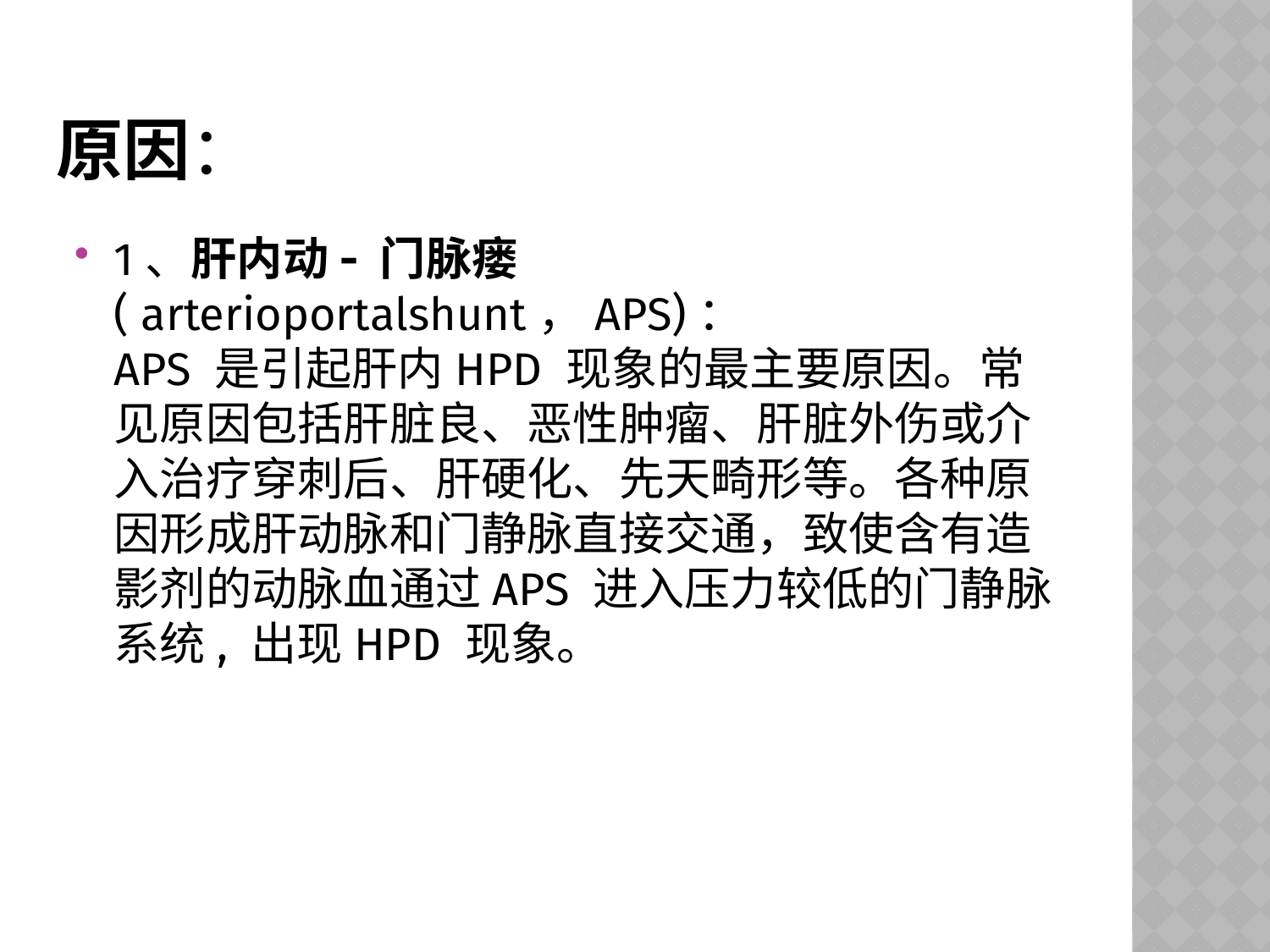

# 原因：
1、肝内动- 门脉瘘( arterioportalshunt，APS)：
APS 是引起肝内HPD 现象的最主要原因。常见原因包括肝脏良、恶性肿瘤、肝脏外伤或介入治疗穿刺后、肝硬化、先天畸形等。各种原因形成肝动脉和门静脉直接交通，致使含有造影剂的动脉血通过APS 进入压力较低的门静脉系统, 出现HPD 现象。